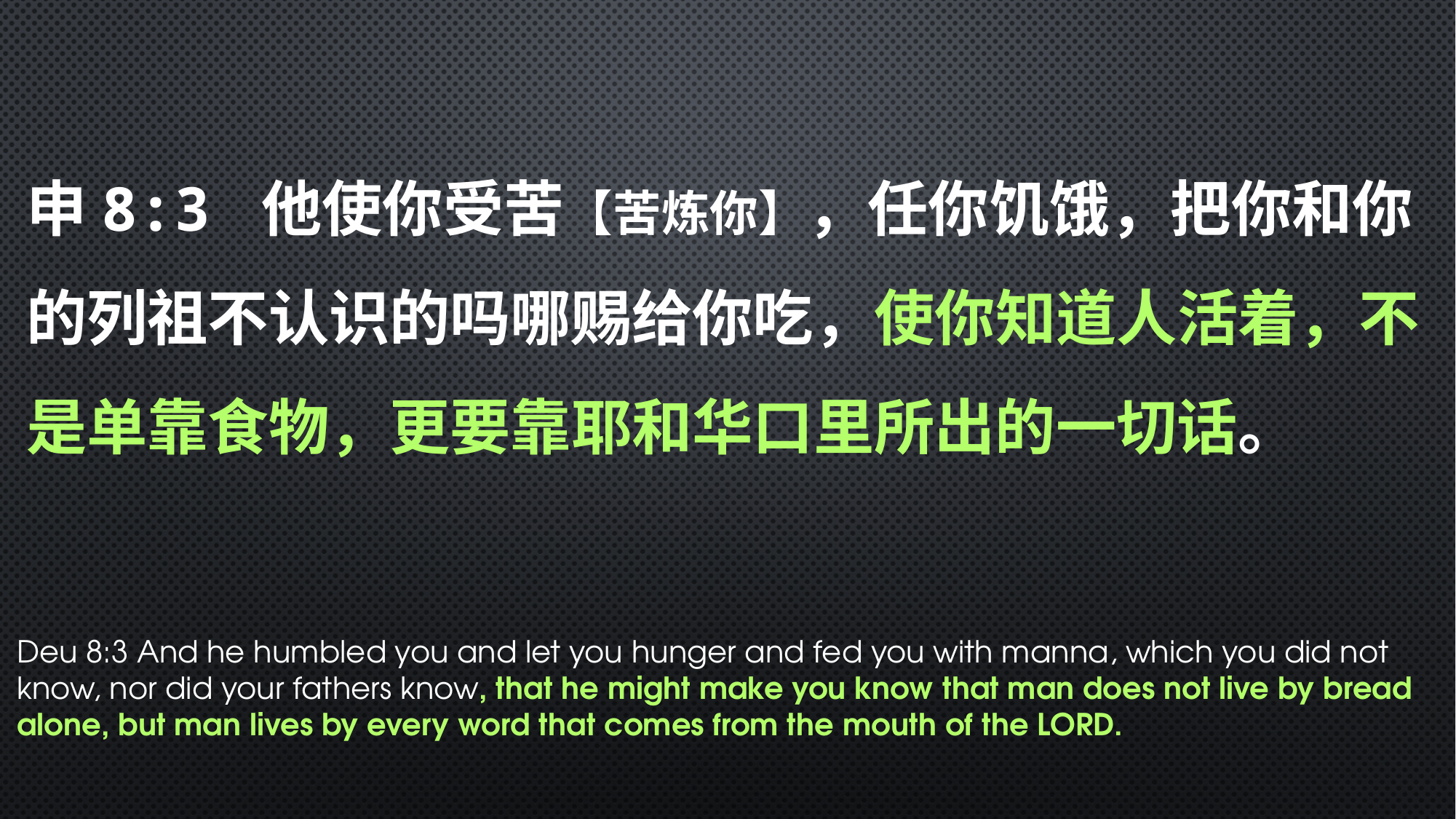

申8:3 他使你受苦【苦炼你】，任你饥饿，把你和你的列祖不认识的吗哪赐给你吃，使你知道人活着，不是单靠食物，更要靠耶和华口里所出的一切话。

Deu 8:3 And he humbled you and let you hunger and fed you with manna, which you did not know, nor did your fathers know, that he might make you know that man does not live by bread alone, but man lives by every word that comes from the mouth of the LORD.